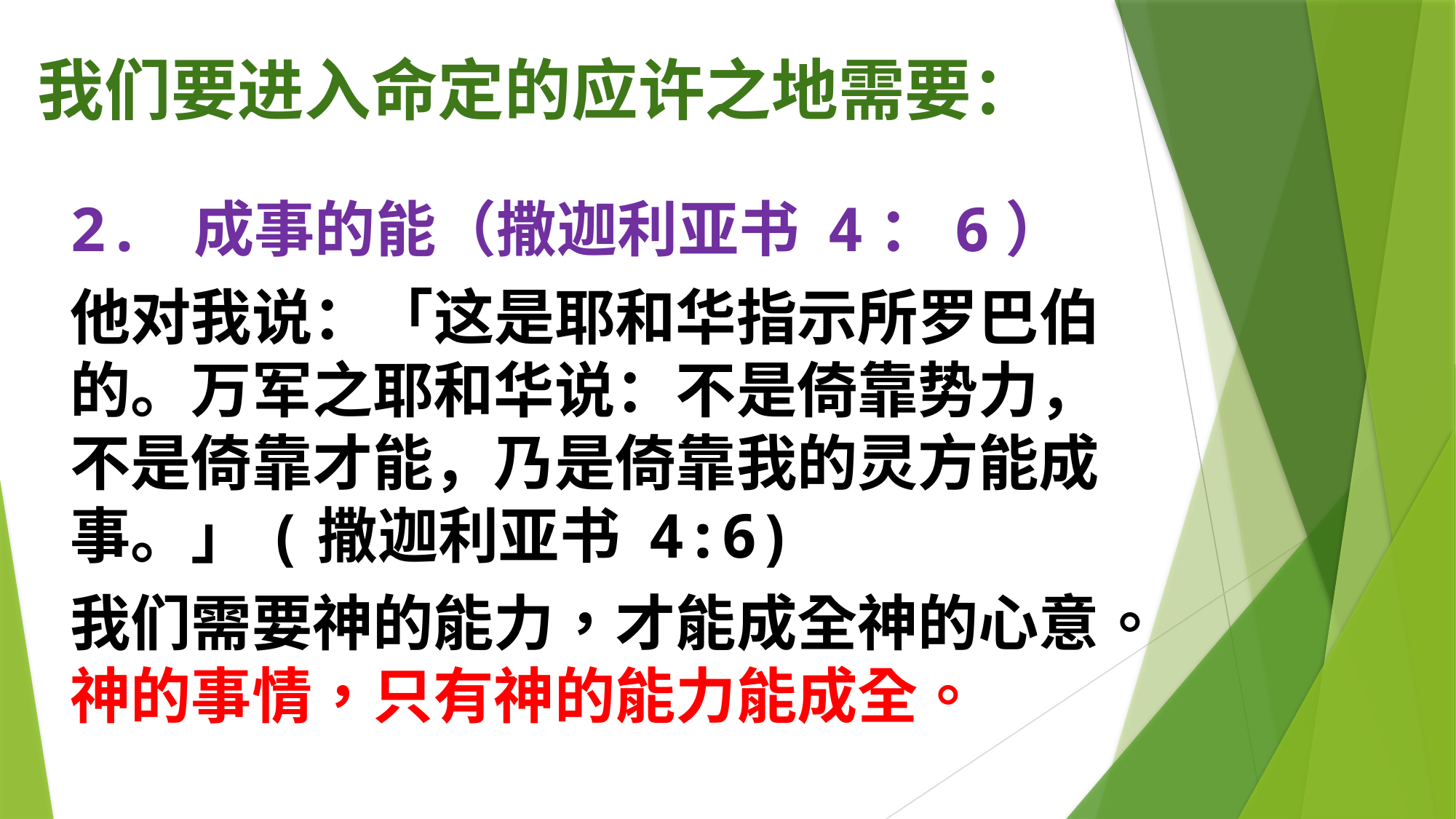

# 我们要进入命定的应许之地需要：
2. 成事的能（撒迦利亚书 4：6）
他对我说：「这是耶和华指示所罗巴伯的。万军之耶和华说：不是倚靠势力，不是倚靠才能，乃是倚靠我的灵方能成事。」(撒迦利亚书 4:6)
我们需要神的能力，才能成全神的心意。神的事情，只有神的能力能成全。